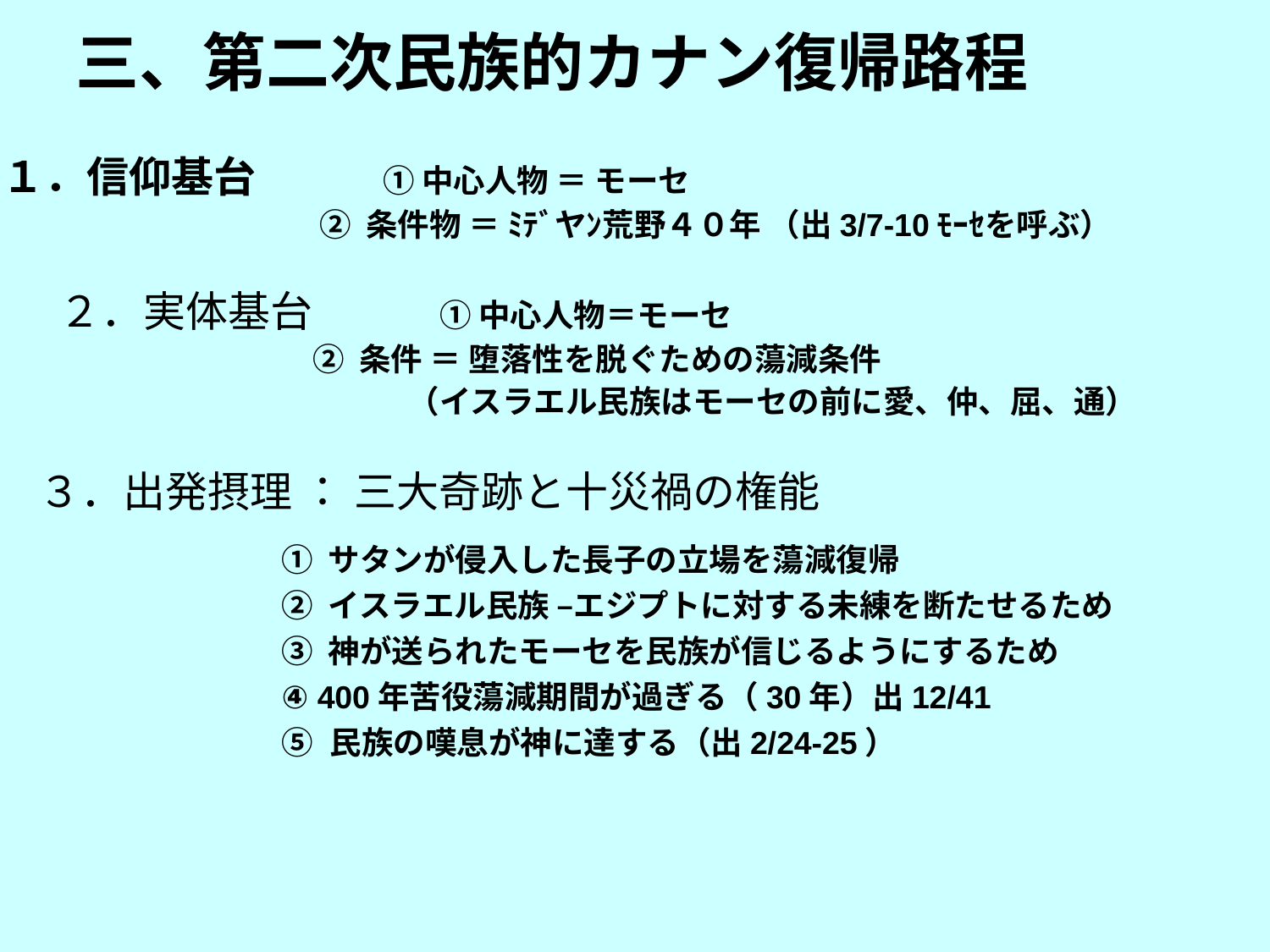

三、第二次民族的カナン復帰路程
１．信仰基台	① 中心人物 ＝ モーセ
		② 条件物 ＝ ﾐﾃﾞヤﾝ荒野４０年 （出3/7-10ﾓｰｾを呼ぶ）
２．実体基台	① 中心人物＝モーセ
		② 条件 ＝ 堕落性を脱ぐための蕩減条件
		　　　（イスラエル民族はモーセの前に愛、仲、屈、通）
３．出発摂理 ： 三大奇跡と十災禍の権能
① サタンが侵入した長子の立場を蕩減復帰
② イスラエル民族 –エジプトに対する未練を断たせるため
③ 神が送られたモーセを民族が信じるようにするため
④ 400年苦役蕩減期間が過ぎる（30年）出12/41
⑤ 民族の嘆息が神に達する（出2/24-25）